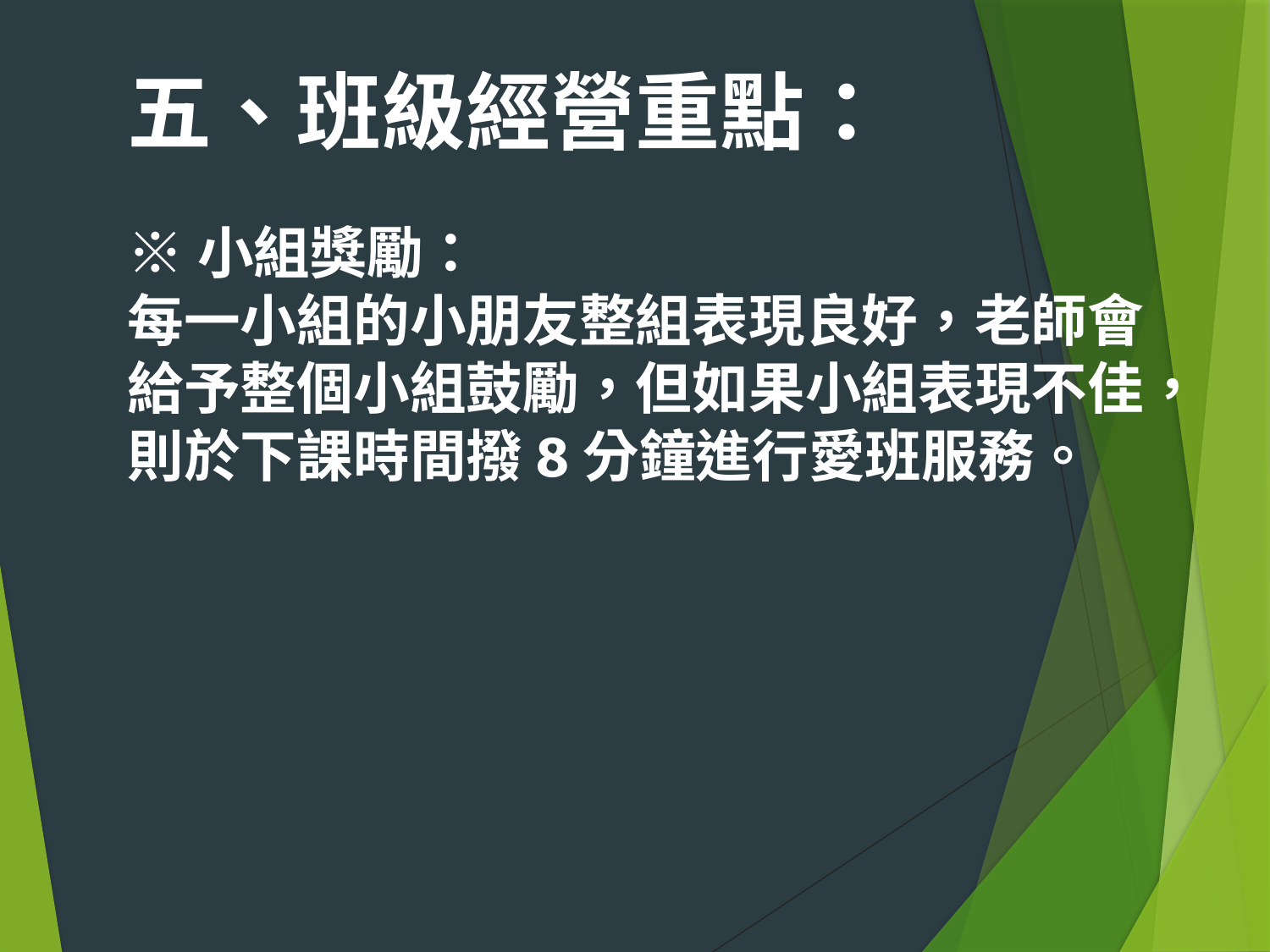

五、班級經營重點：
※小組獎勵：
每一小組的小朋友整組表現良好，老師會給予整個小組鼓勵，但如果小組表現不佳，則於下課時間撥8分鐘進行愛班服務。